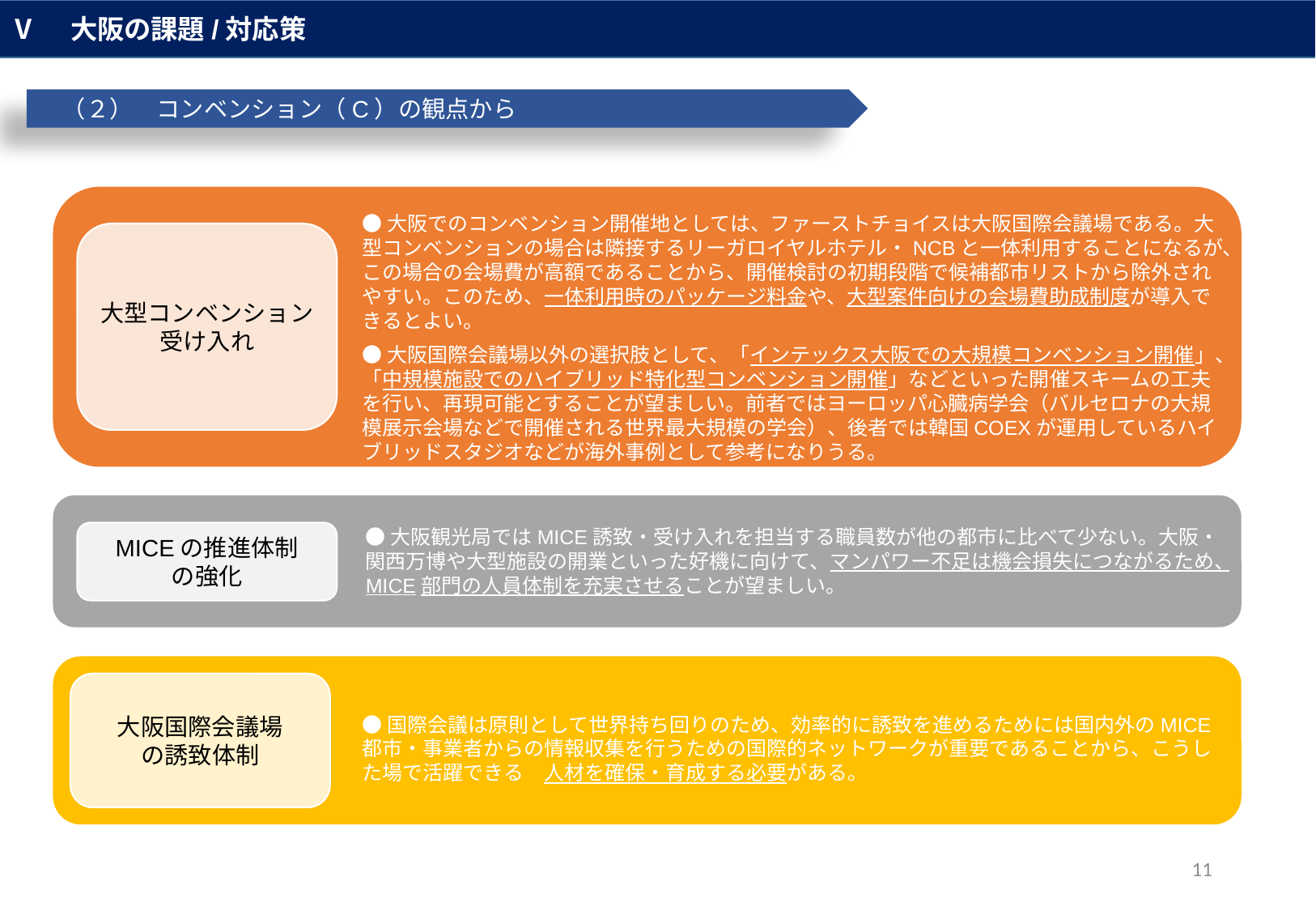

Ⅴ　大阪の課題/対応策
　（２）　コンベンション（C）の観点から

●大阪でのコンベンション開催地としては、ファーストチョイスは大阪国際会議場である。大型コンベンションの場合は隣接するリーガロイヤルホテル・NCBと一体利用することになるが、この場合の会場費が高額であることから、開催検討の初期段階で候補都市リストから除外されやすい。このため、一体利用時のパッケージ料金や、大型案件向けの会場費助成制度が導入できるとよい。
●大阪国際会議場以外の選択肢として、「インテックス大阪での大規模コンベンション開催」、「中規模施設でのハイブリッド特化型コンベンション開催」などといった開催スキームの工夫を行い、再現可能とすることが望ましい。前者ではヨーロッパ心臓病学会（バルセロナの大規模展示会場などで開催される世界最大規模の学会）、後者では韓国COEXが運用しているハイブリッドスタジオなどが海外事例として参考になりうる。
大型コンベンション
受け入れ

●大阪観光局ではMICE誘致・受け入れを担当する職員数が他の都市に比べて少ない。大阪・関西万博や大型施設の開業といった好機に向けて、マンパワー不足は機会損失につながるため、MICE部門の人員体制を充実させることが望ましい。
MICEの推進体制
の強化

大阪国際会議場
の誘致体制
●国際会議は原則として世界持ち回りのため、効率的に誘致を進めるためには国内外のMICE都市・事業者からの情報収集を行うための国際的ネットワークが重要であることから、こうした場で活躍できる　人材を確保・育成する必要がある。
11